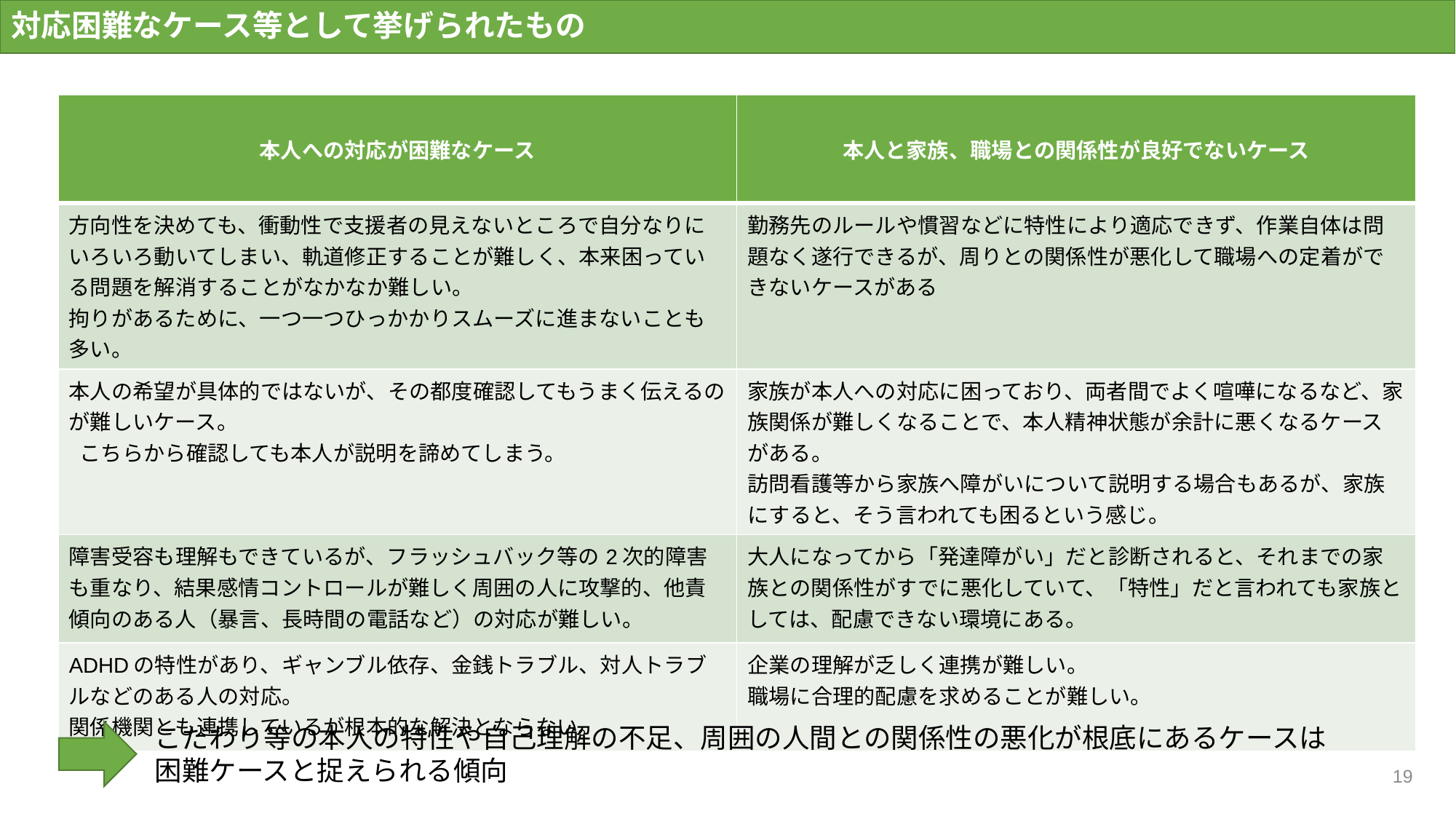

対応困難なケース等として挙げられたもの
| 本人への対応が困難なケース | 本人と家族、職場との関係性が良好でないケース |
| --- | --- |
| 方向性を決めても、衝動性で支援者の見えないところで自分なりにいろいろ動いてしまい、軌道修正することが難しく、本来困っている問題を解消することがなかなか難しい。 拘りがあるために、一つ一つひっかかりスムーズに進まないことも多い。 | 勤務先のルールや慣習などに特性により適応できず、作業自体は問題なく遂行できるが、周りとの関係性が悪化して職場への定着ができないケースがある |
| 本人の希望が具体的ではないが、その都度確認してもうまく伝えるのが難しいケース。 こちらから確認しても本人が説明を諦めてしまう。 | 家族が本人への対応に困っており、両者間でよく喧嘩になるなど、家族関係が難しくなることで、本人精神状態が余計に悪くなるケースがある。 訪問看護等から家族へ障がいについて説明する場合もあるが、家族にすると、そう言われても困るという感じ。 |
| 障害受容も理解もできているが、フラッシュバック等の2次的障害も重なり、結果感情コントロールが難しく周囲の人に攻撃的、他責傾向のある人（暴言、長時間の電話など）の対応が難しい。 | 大人になってから「発達障がい」だと診断されると、それまでの家族との関係性がすでに悪化していて、「特性」だと言われても家族としては、配慮できない環境にある。 |
| ADHDの特性があり、ギャンブル依存、金銭トラブル、対人トラブルなどのある人の対応。 関係機関とも連携しているが根本的な解決とならない。 | 企業の理解が乏しく連携が難しい。 職場に合理的配慮を求めることが難しい。 |
こだわり等の本人の特性や自己理解の不足、周囲の人間との関係性の悪化が根底にあるケースは困難ケースと捉えられる傾向

19